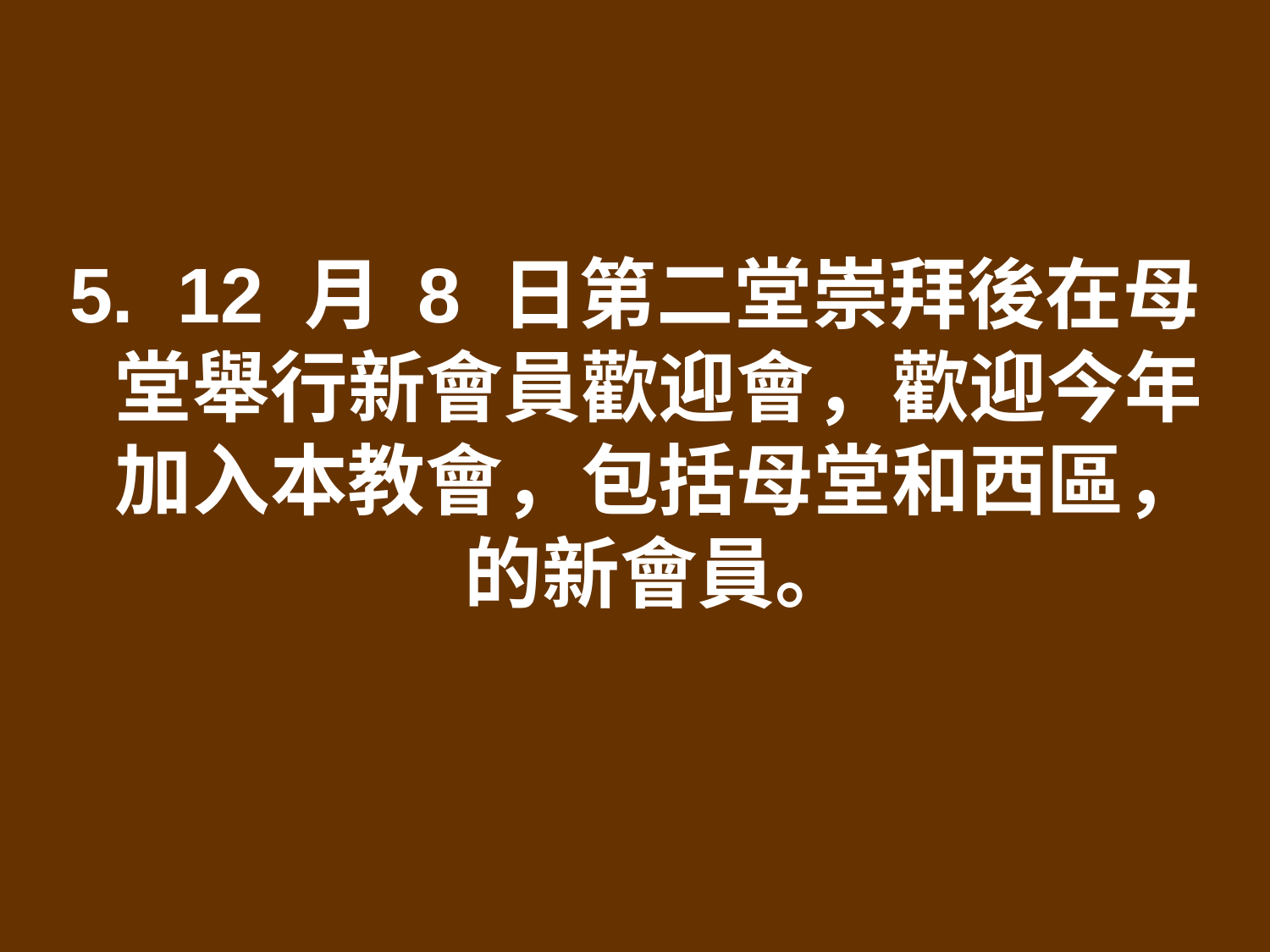

5.  12 月 8 日第二堂崇拜後在母堂舉行新會員歡迎會，歡迎今年加入本教會，包括母堂和西區，的新會員。